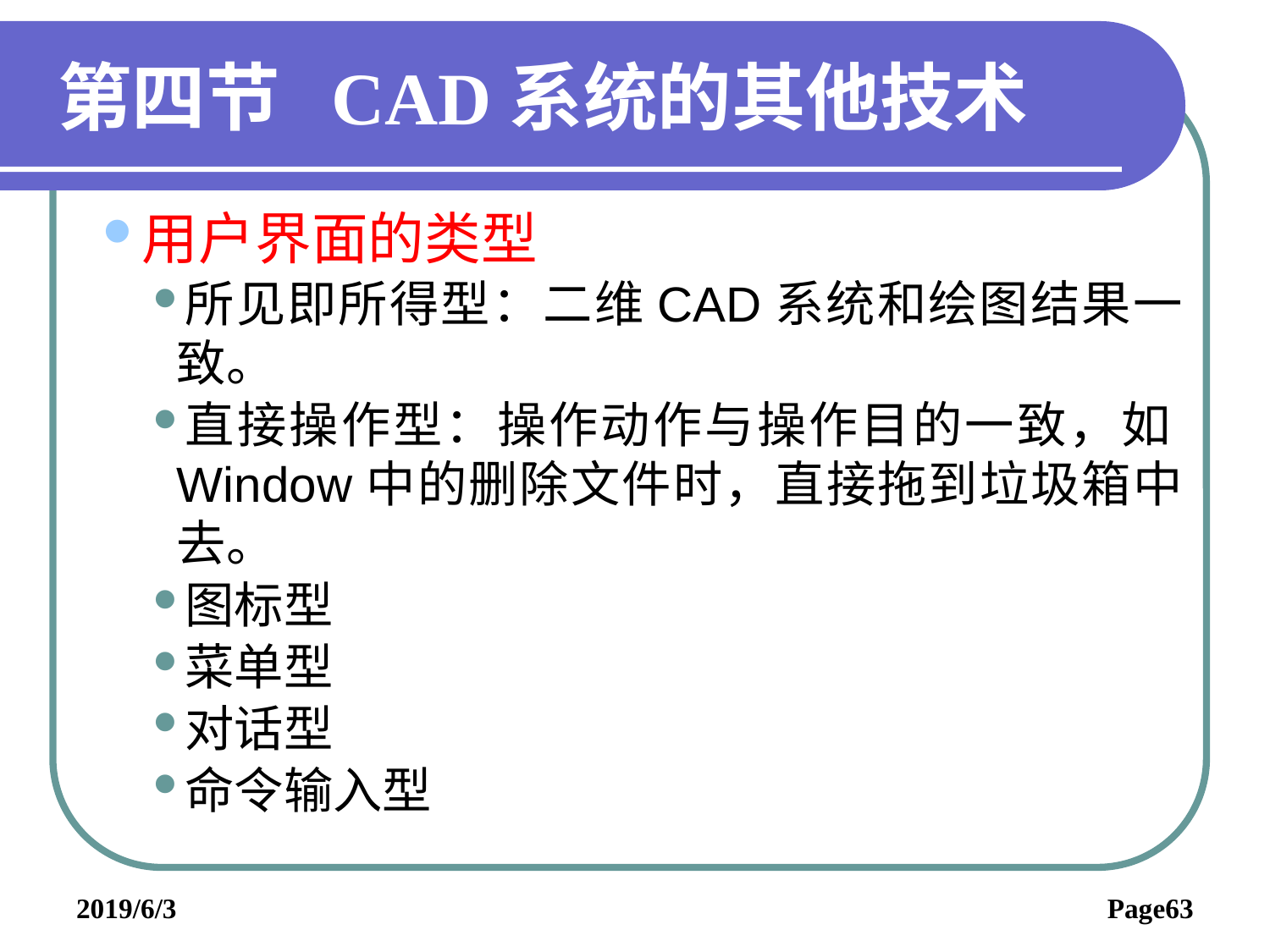

# 第四节  CAD系统的其他技术
用户界面的类型
所见即所得型：二维CAD系统和绘图结果一致。
直接操作型：操作动作与操作目的一致，如Window中的删除文件时，直接拖到垃圾箱中去。
图标型
菜单型
对话型
命令输入型
2019/6/3
Page63